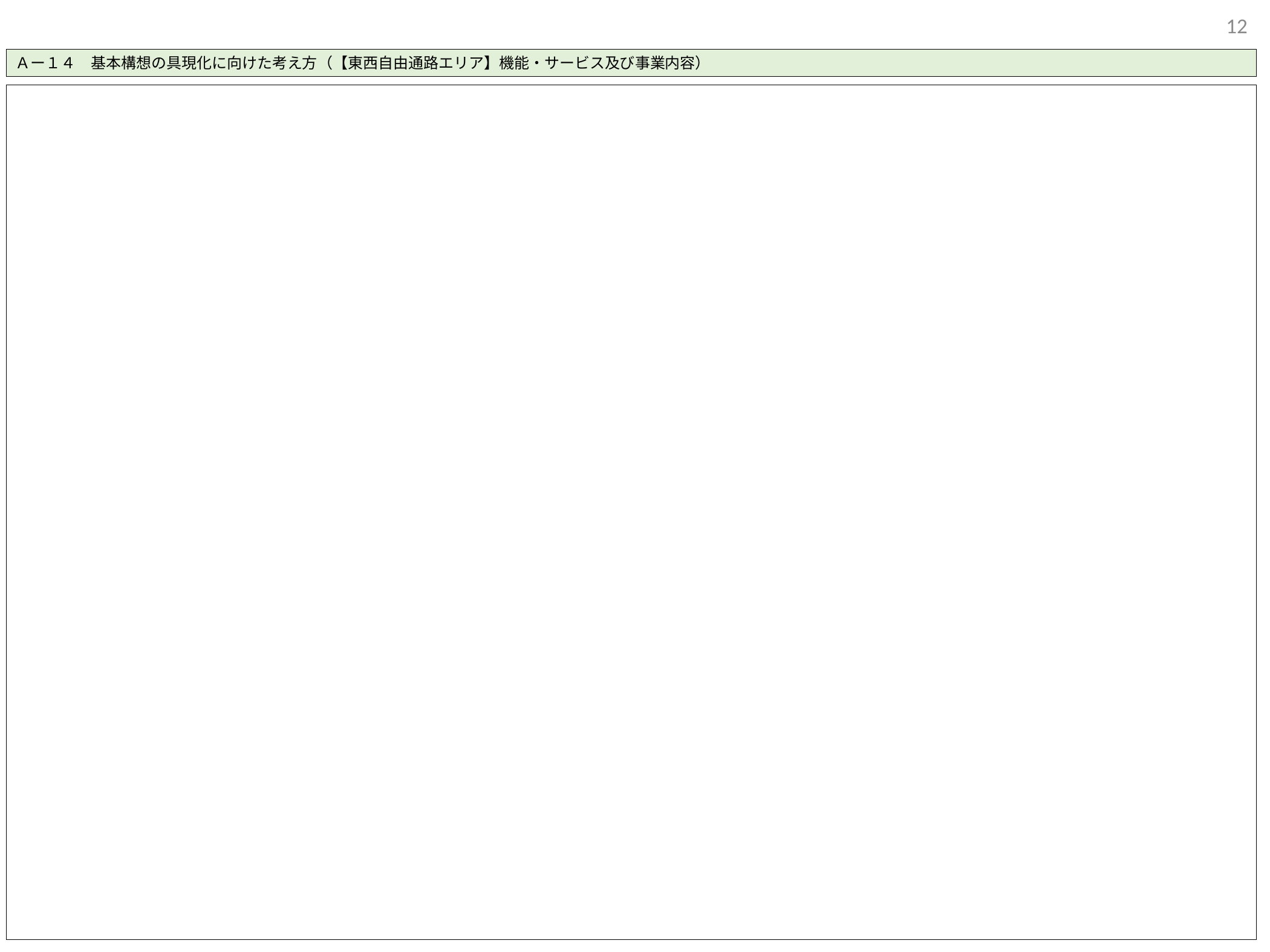

12
Ａー１４　基本構想の具現化に向けた考え方（【東西自由通路エリア】機能・サービス及び事業内容）